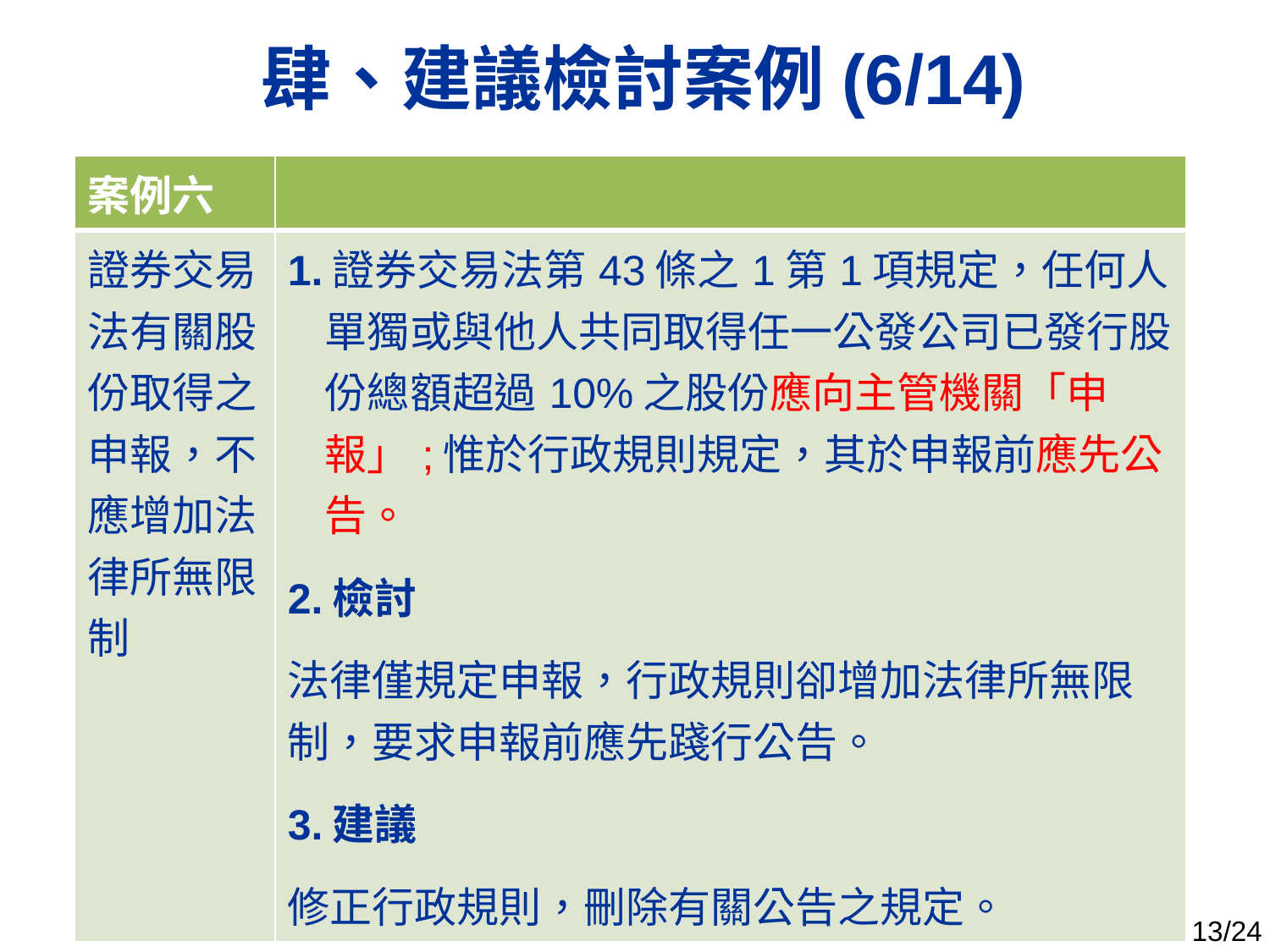

肆、建議檢討案例(6/14)
| 案例六 |  |
| --- | --- |
| 證券交易法有關股份取得之申報，不應增加法律所無限制 | 1.證券交易法第43條之1第1項規定，任何人單獨或與他人共同取得任一公發公司已發行股份總額超過10%之股份應向主管機關「申報」;惟於行政規則規定，其於申報前應先公告。 2.檢討 法律僅規定申報，行政規則卻增加法律所無限制，要求申報前應先踐行公告。 3.建議 修正行政規則，刪除有關公告之規定。 |